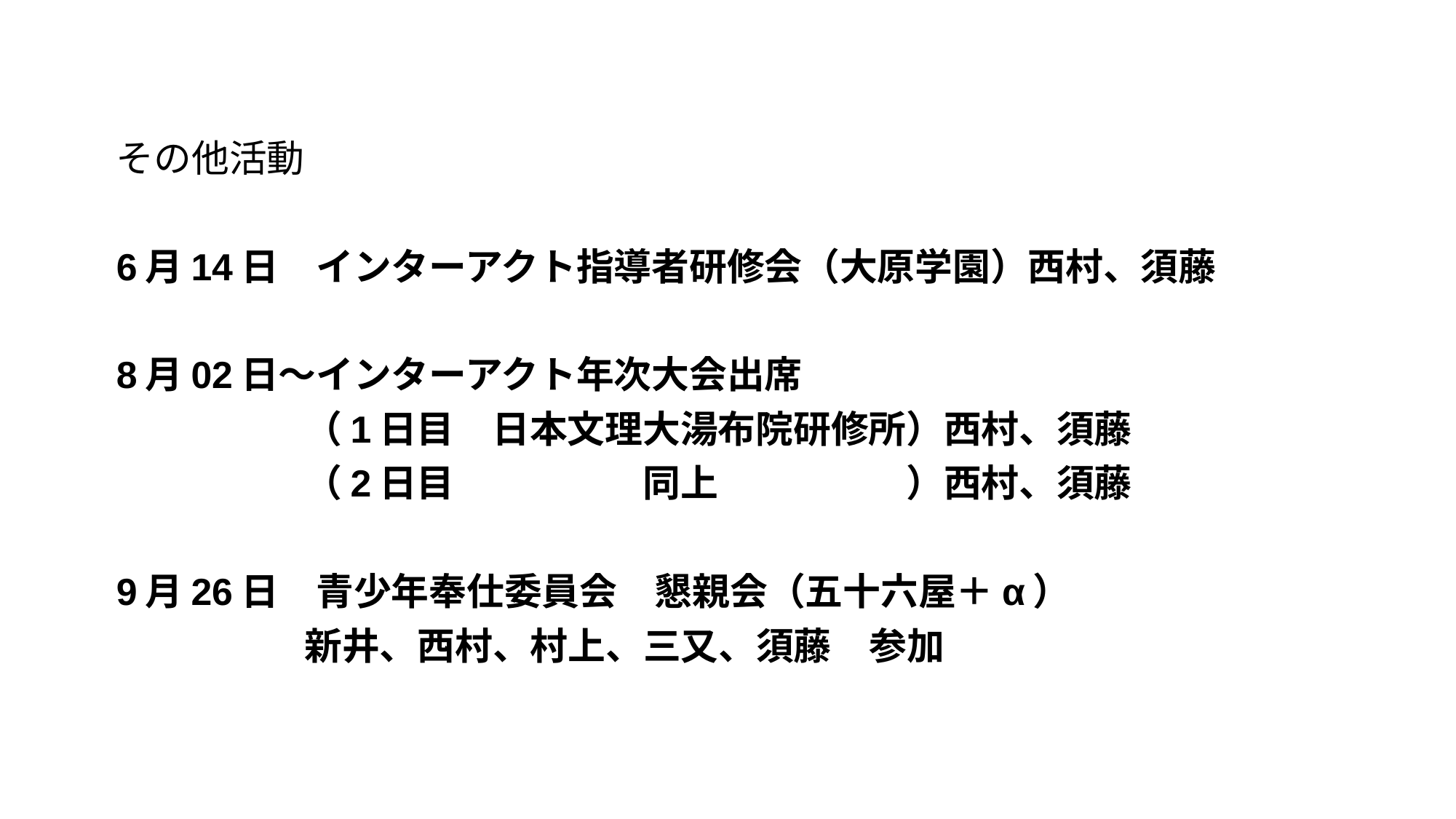

その他活動

6月14日　インターアクト指導者研修会（大原学園）西村、須藤

8月02日～インターアクト年次大会出席
　　　　　（1日目　日本文理大湯布院研修所）西村、須藤
　　　　　（2日目　　　　　同上　　　　　）西村、須藤

9月26日　青少年奉仕委員会　懇親会（五十六屋＋α）
　　　　　新井、西村、村上、三又、須藤　参加